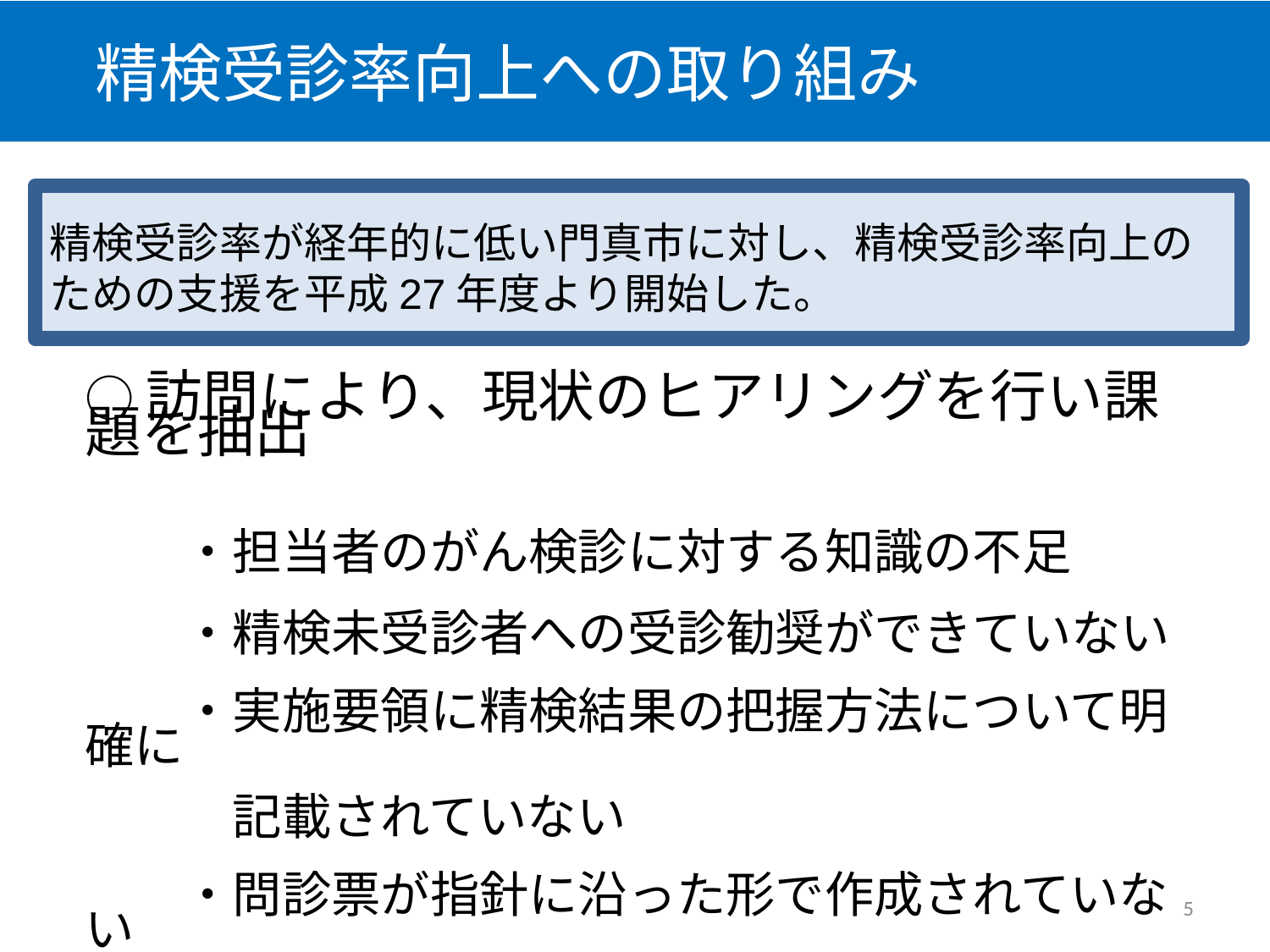

精検受診率向上への取り組み
精検受診率が経年的に低い門真市に対し、精検受診率向上のための支援を平成27年度より開始した。
○訪問により、現状のヒアリングを行い課題を抽出

　　・担当者のがん検診に対する知識の不足
　　・精検未受診者への受診勧奨ができていない
　　・実施要領に精検結果の把握方法について明確に
　　　記載されていない
　　・問診票が指針に沿った形で作成されていない

5